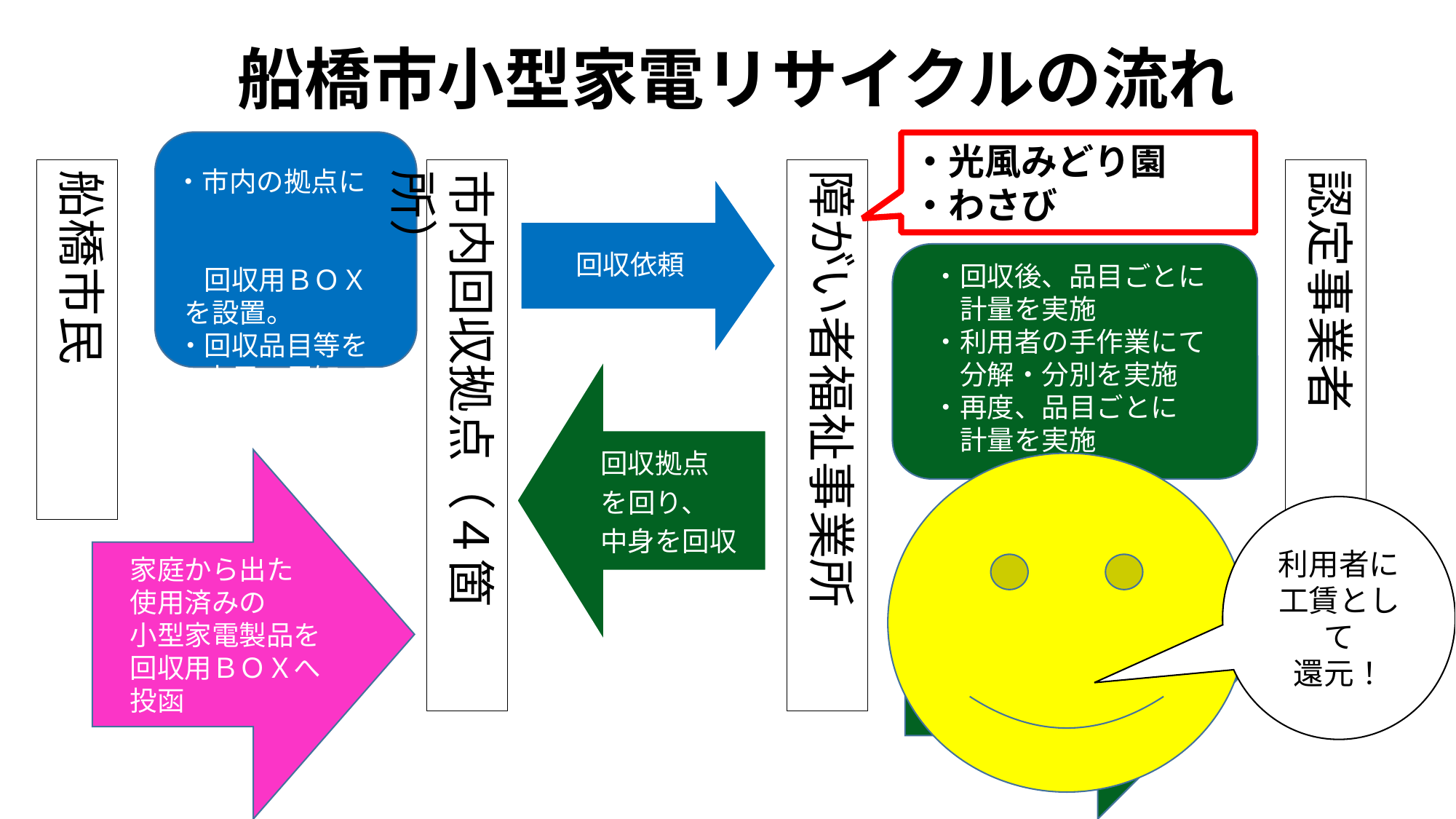

# 船橋市小型家電リサイクルの流れ

・光風みどり園
・わさび
   　・市内の拠点に
　　　回収用ＢＯＸ
         を設置。
　　・回収品目等を
　　　市民へ周知

市内回収拠点（４箇所）
障がい者福祉事業所
認定事業者
船橋市民

回収依頼

・回収後、品目ごとに
　計量を実施
・利用者の手作業にて
　分解・分別を実施
・再度、品目ごとに
　計量を実施

回収拠点
を回り、
　中身を回収

　家庭から出た
　使用済みの
　小型家電製品を
　回収用ＢＯＸへ
　投函

利用者に
工賃として
還元！
分解・分別の済んだ
使用済み小型家電製品
の引き渡し（売却）